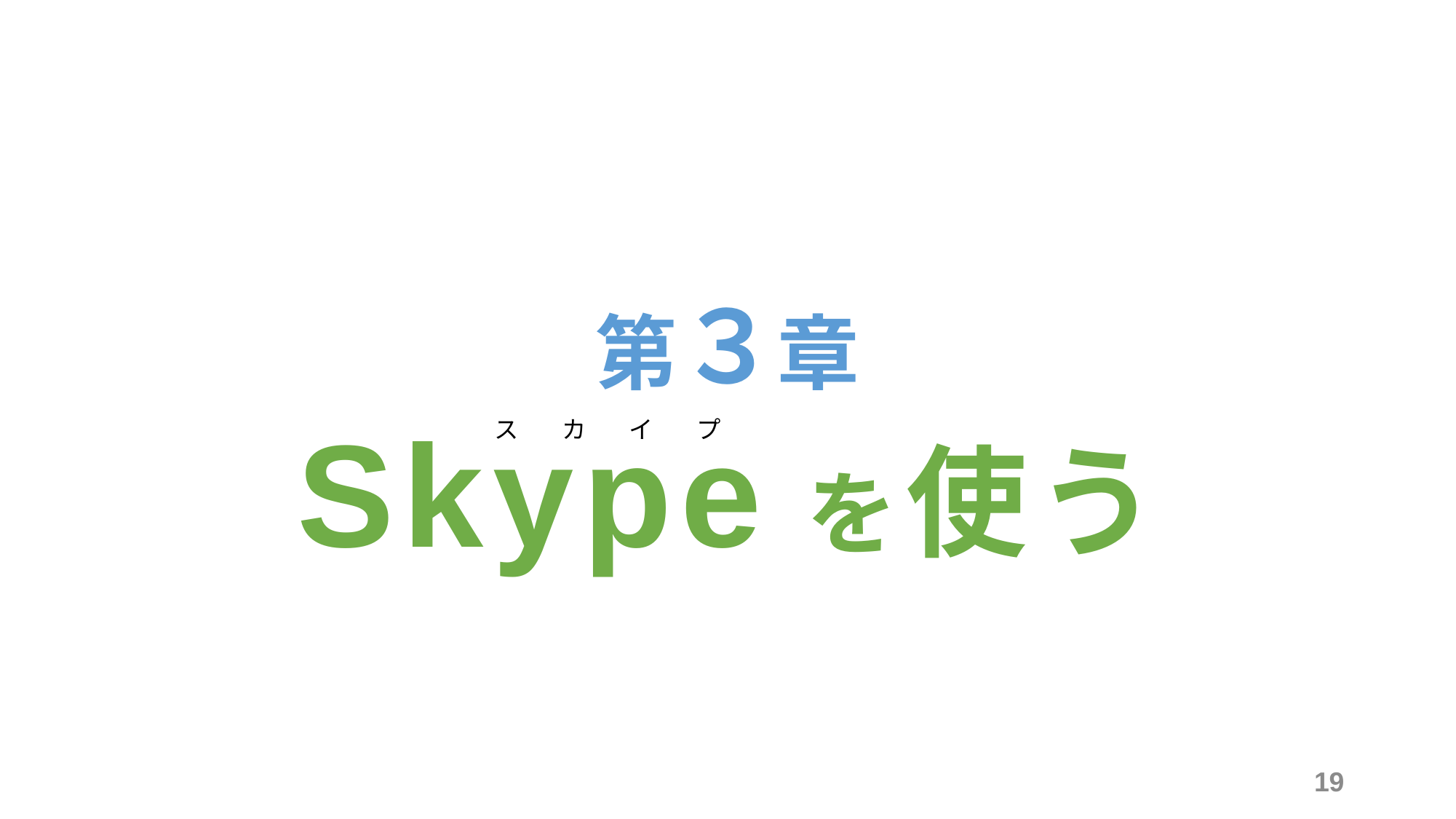

第３章
Skypeを使う
ス　 カ　 イ 　プ
19